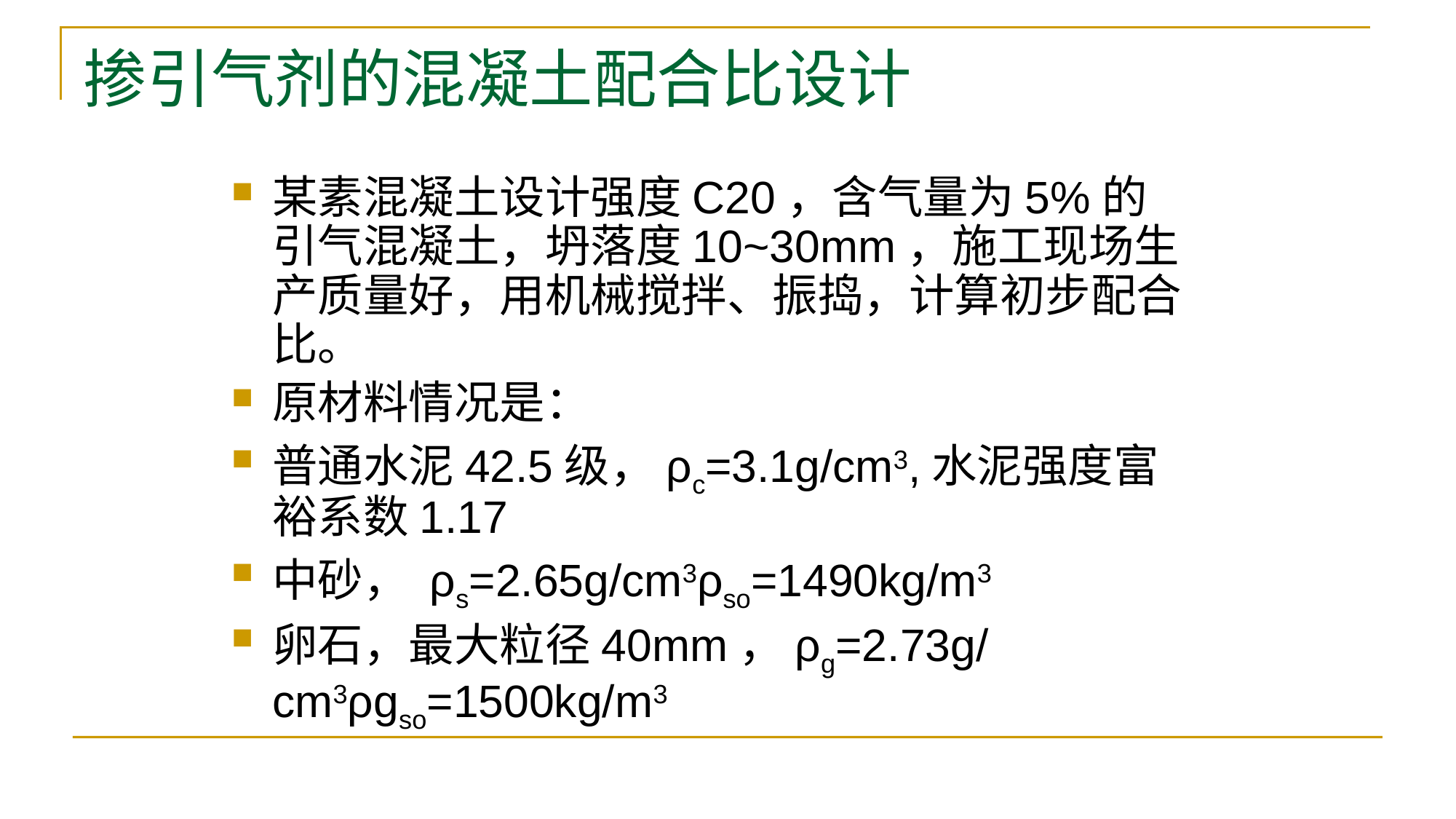

# 掺引气剂的混凝土配合比设计
某素混凝土设计强度C20，含气量为5%的引气混凝土，坍落度10~30mm，施工现场生产质量好，用机械搅拌、振捣，计算初步配合比。
原材料情况是：
普通水泥42.5级，ρc=3.1g/cm3,水泥强度富裕系数1.17
中砂， ρs=2.65g/cm3ρso=1490kg/m3
卵石，最大粒径40mm，ρg=2.73g/cm3ρgso=1500kg/m3